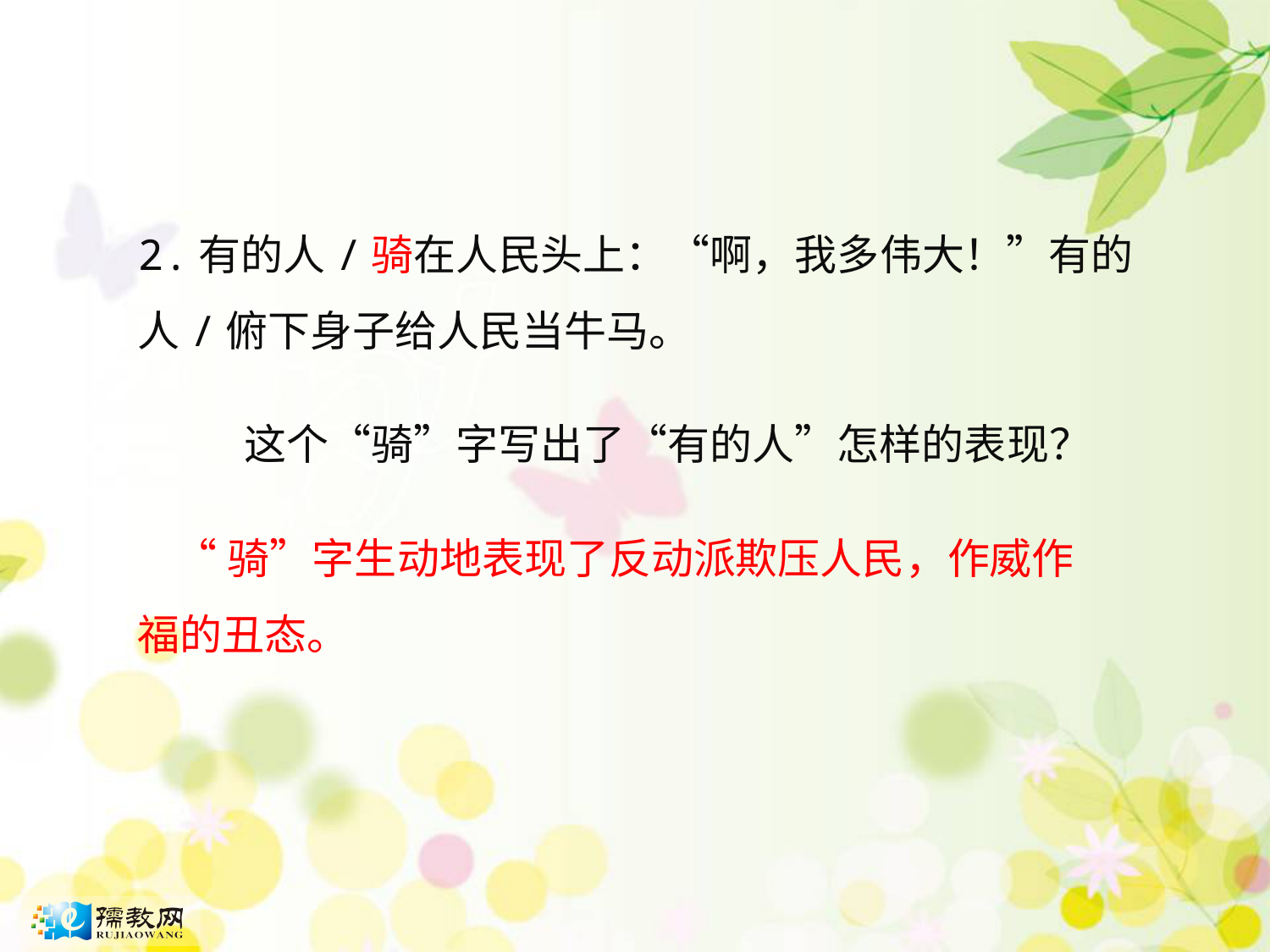

2.有的人/骑在人民头上：“啊，我多伟大！”有的人/俯下身子给人民当牛马。
这个“骑”字写出了“有的人”怎样的表现？
    “骑”字生动地表现了反动派欺压人民，作威作福的丑态。